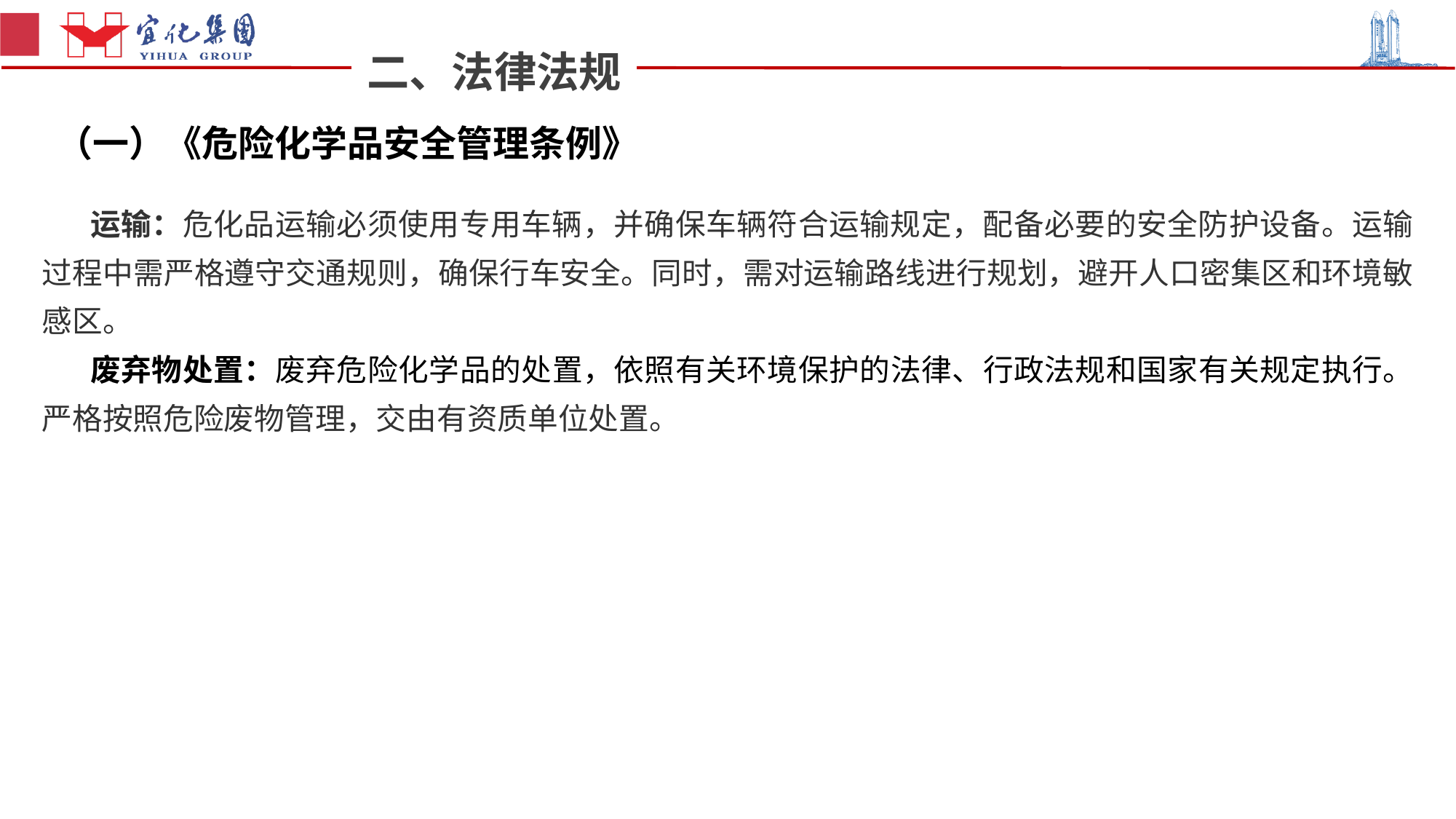

二、法律法规
（一）《危险化学品安全管理条例》
运输：危化品运输必须使用专用车辆，并确保车辆符合运输规定，配备必要的安全防护设备。运输过程中需严格遵守交通规则，确保行车安全。同时，需对运输路线进行规划，避开人口密集区和环境敏感区。
废弃物处置：废弃危险化学品的处置，依照有关环境保护的法律、行政法规和国家有关规定执行。严格按照危险废物管理，交由有资质单位处置。